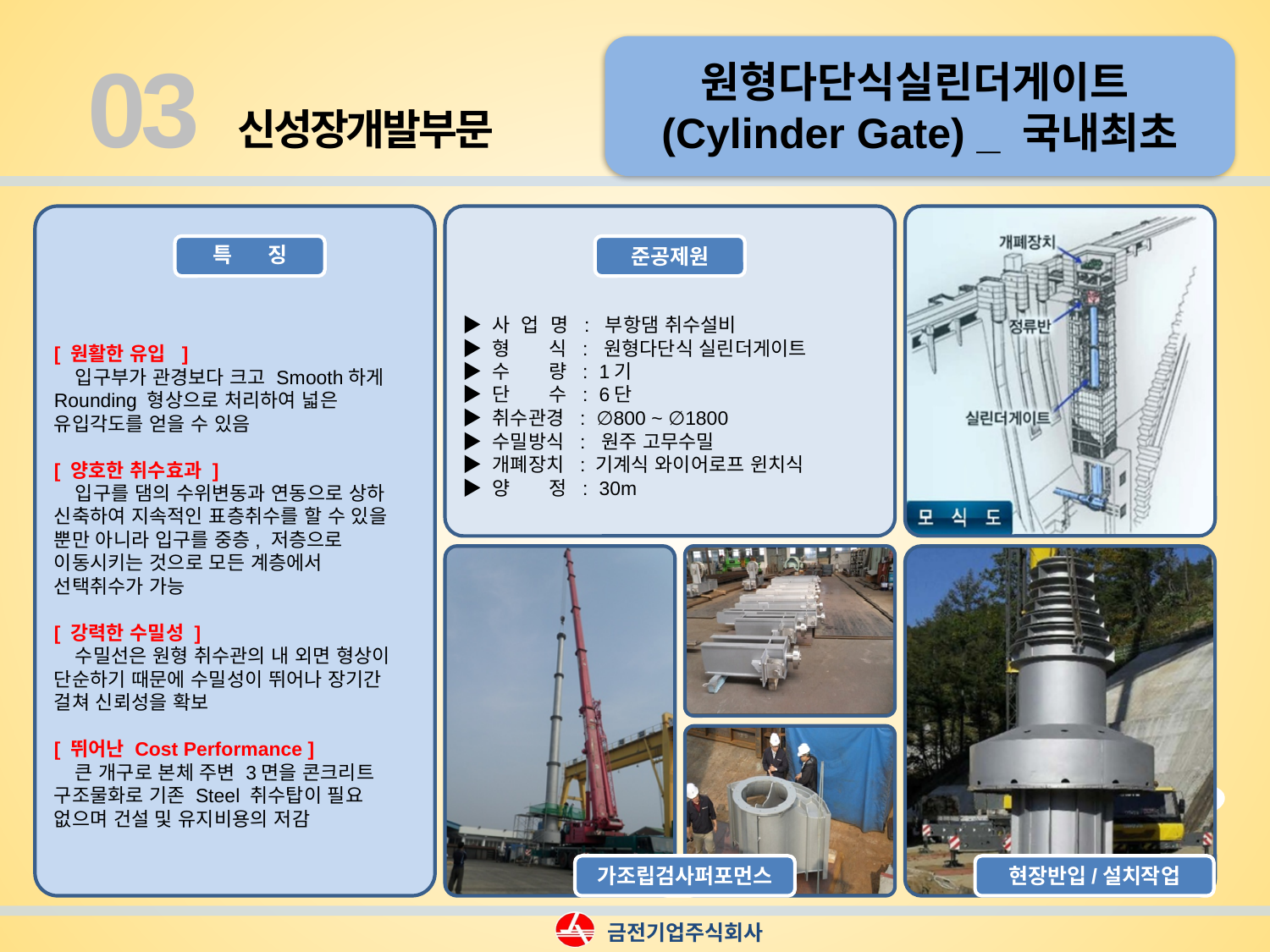

03
원형다단식실린더게이트(Cylinder Gate) _ 국내최초
신성장개발부문

[ 원활한 유입  ]
   입구부가 관경보다 크고 Smooth하게 Rounding 형상으로 처리하여 넓은 유입각도를 얻을 수 있음

[ 양호한 취수효과 ]
   입구를 댐의 수위변동과 연동으로 상하 신축하여 지속적인 표층취수를 할 수 있을 뿐만 아니라 입구를 중층, 저층으로 이동시키는 것으로 모든 계층에서 선택취수가 가능

[ 강력한 수밀성 ]
   수밀선은 원형 취수관의 내 외면 형상이 단순하기 때문에 수밀성이 뛰어나 장기간 걸쳐 신뢰성을 확보

[ 뛰어난 Cost Performance ]
   큰 개구로 본체 주변 3면을 콘크리트 구조물화로 기존 Steel 취수탑이 필요 없으며 건설 및 유지비용의 저감

▶ 사  업  명  :  부항댐 취수설비
▶ 형       식  :  원형다단식 실린더게이트
▶ 수       량  :  1기
▶ 단       수  :  6단
▶ 취수관경  :  ∅800 ~ ∅1800
▶ 수밀방식  :  원주 고무수밀
▶ 개폐장치  : 기계식 와이어로프 윈치식
▶ 양       정  :  30m

특      징

준공제원

모식도

가조립검사퍼포먼스

현장반입/설치작업

금전기업주식회사